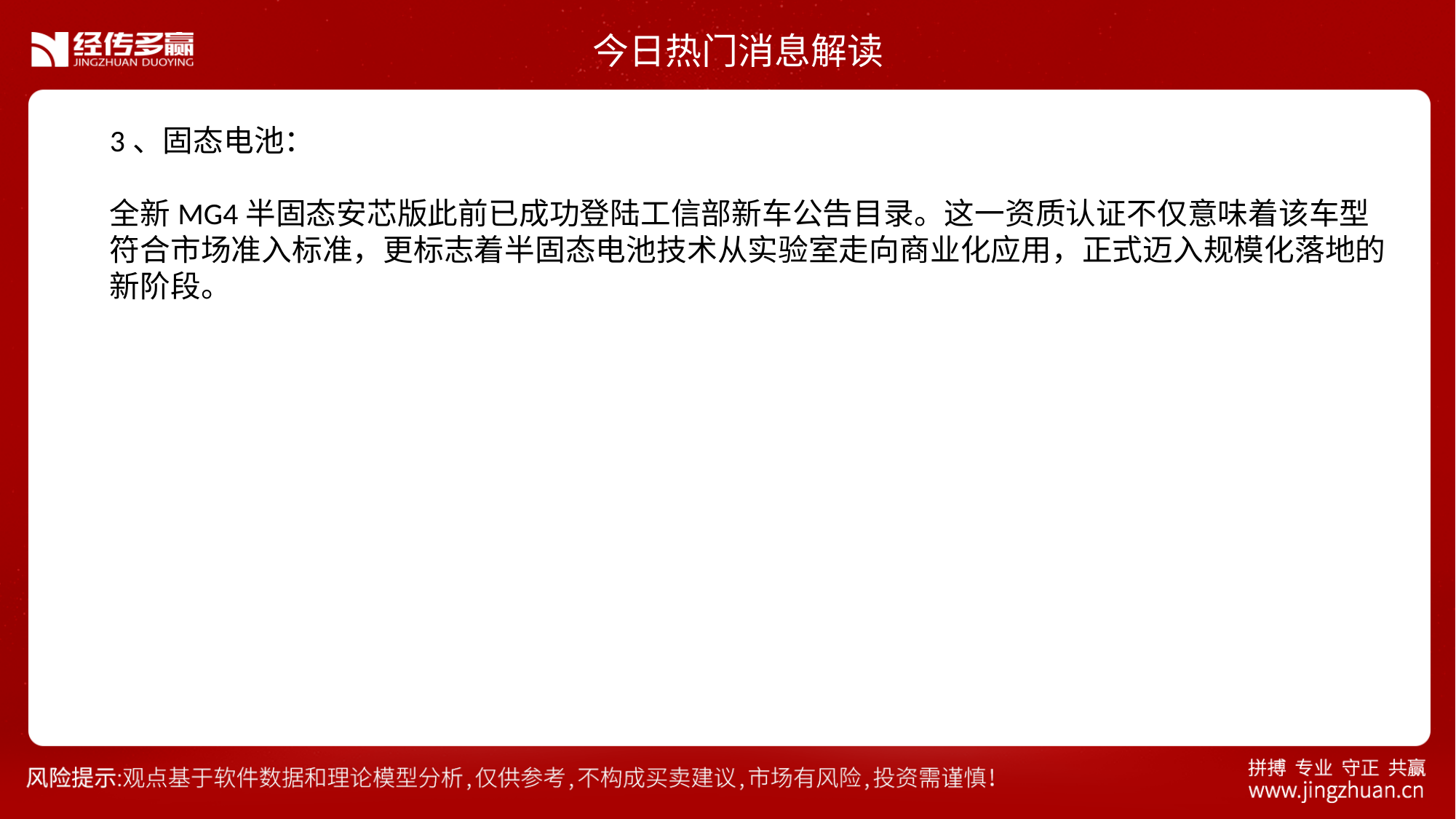

今日热门消息解读
3、固态电池：

全新MG4半固态安芯版此前已成功登陆工信部新车公告目录。这一资质认证不仅意味着该车型符合市场准入标准，更标志着半固态电池技术从实验室走向商业化应用，正式迈入规模化落地的新阶段。